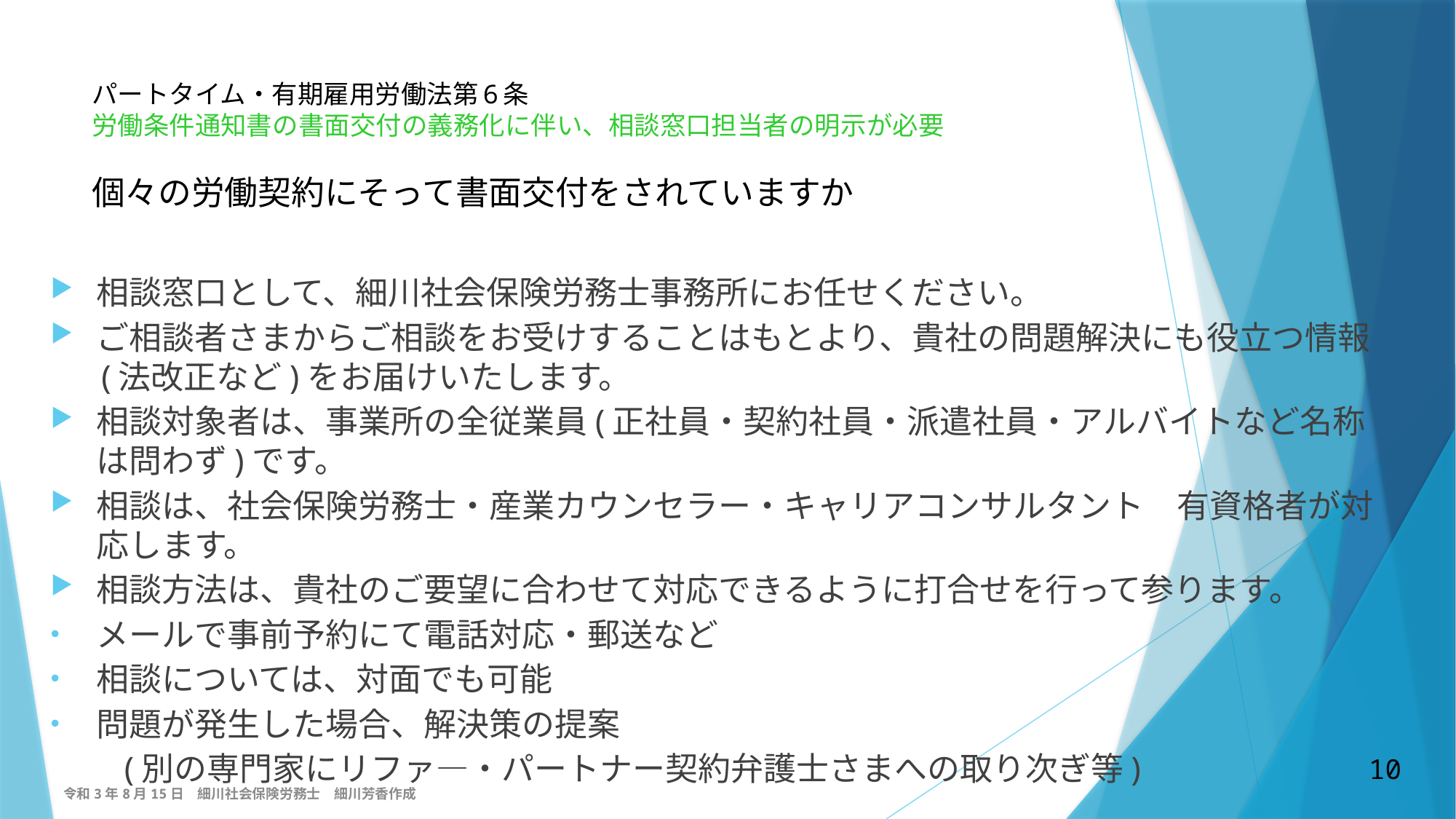

# パートタイム・有期雇用労働法第6条 労働条件通知書の書面交付の義務化に伴い、相談窓口担当者の明示が必要 個々の労働契約にそって書面交付をされていますか

相談窓口として、細川社会保険労務士事務所にお任せください。
ご相談者さまからご相談をお受けすることはもとより、貴社の問題解決にも役立つ情報(法改正など)をお届けいたします。
相談対象者は、事業所の全従業員(正社員・契約社員・派遣社員・アルバイトなど名称は問わず)です。
相談は、社会保険労務士・産業カウンセラー・キャリアコンサルタント　有資格者が対応します。
相談方法は、貴社のご要望に合わせて対応できるように打合せを行って参ります。
メールで事前予約にて電話対応・郵送など
相談については、対面でも可能
問題が発生した場合、解決策の提案
　　(別の専門家にリファ―・パートナー契約弁護士さまへの取り次ぎ等)

10
令和3年8月15日　細川社会保険労務士　細川芳香作成